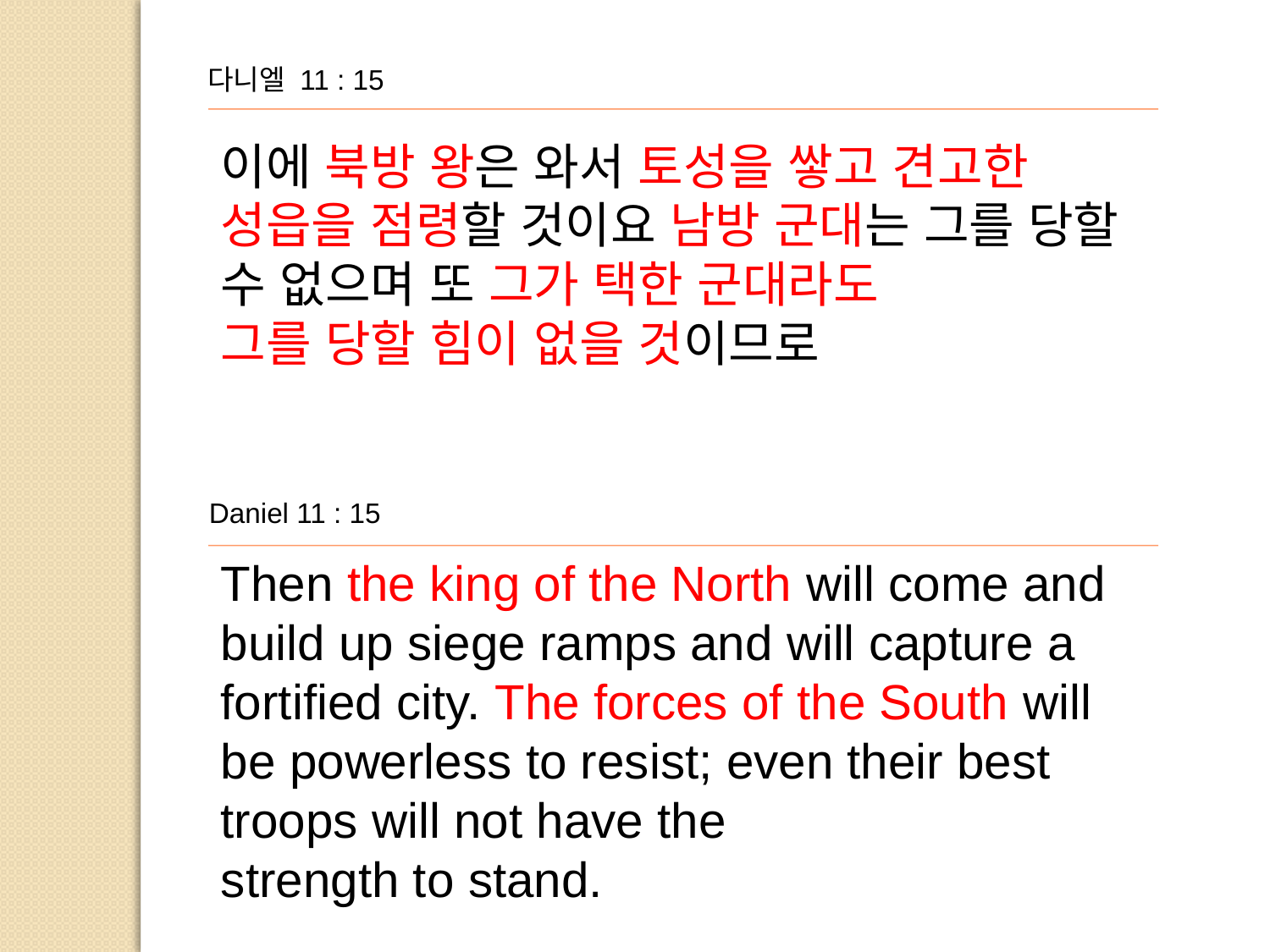

다니엘 11 : 15

이에 북방 왕은 와서 토성을 쌓고 견고한 성읍을 점령할 것이요 남방 군대는 그를 당할 수 없으며 또 그가 택한 군대라도
그를 당할 힘이 없을 것이므로
Daniel 11 : 15

Then the king of the North will come and build up siege ramps and will capture a fortified city. The forces of the South will be powerless to resist; even their best troops will not have the
strength to stand.